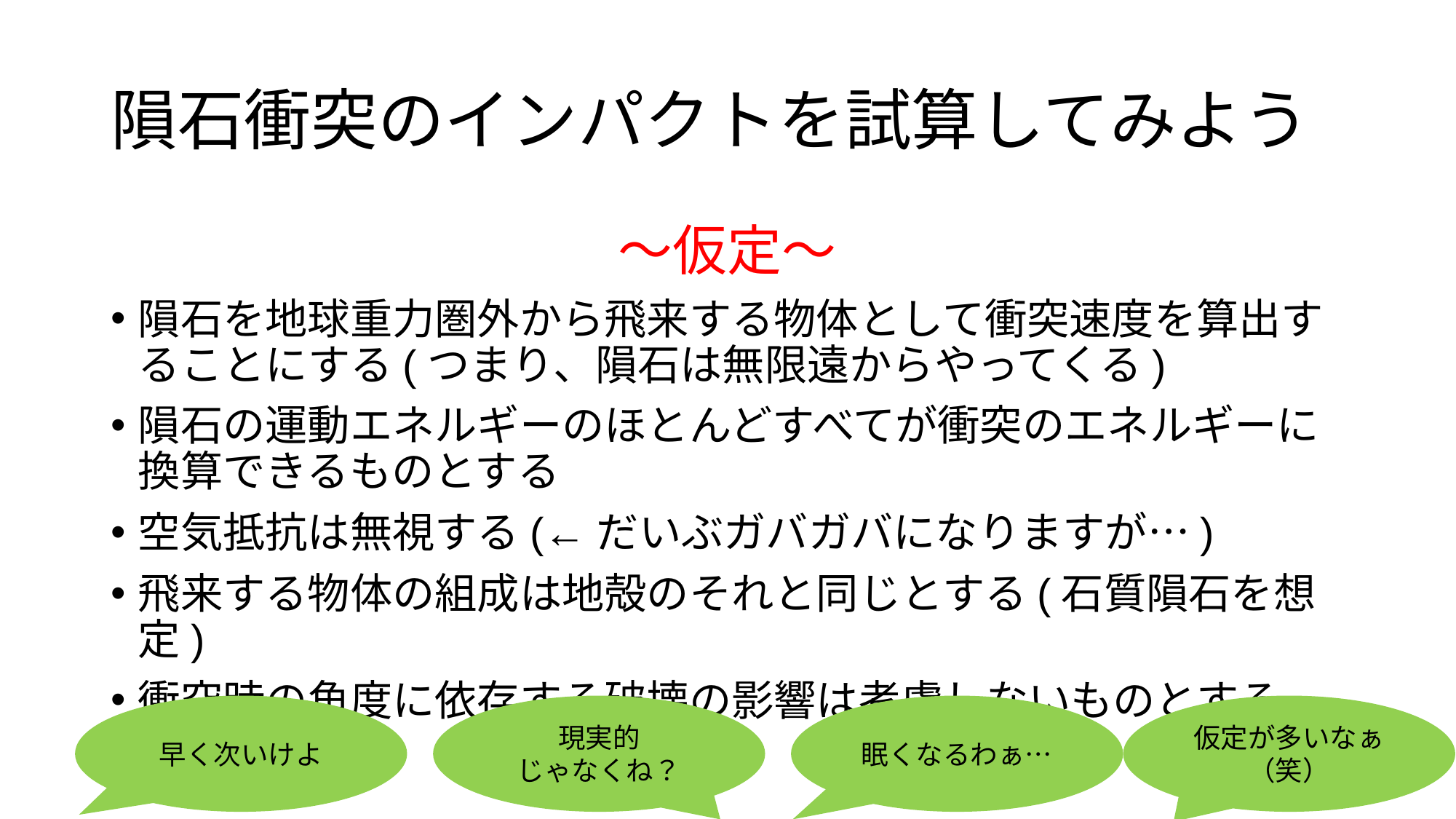

# 隕石衝突のインパクトを試算してみよう
〜仮定〜
隕石を地球重力圏外から飛来する物体として衝突速度を算出することにする(つまり、隕石は無限遠からやってくる)
隕石の運動エネルギーのほとんどすべてが衝突のエネルギーに換算できるものとする
空気抵抗は無視する(←だいぶガバガバになりますが…)
飛来する物体の組成は地殻のそれと同じとする(石質隕石を想定)
衝突時の角度に依存する破壊の影響は考慮しないものとする
早く次いけよ
現実的
じゃなくね？
眠くなるわぁ…
仮定が多いなぁ（笑）